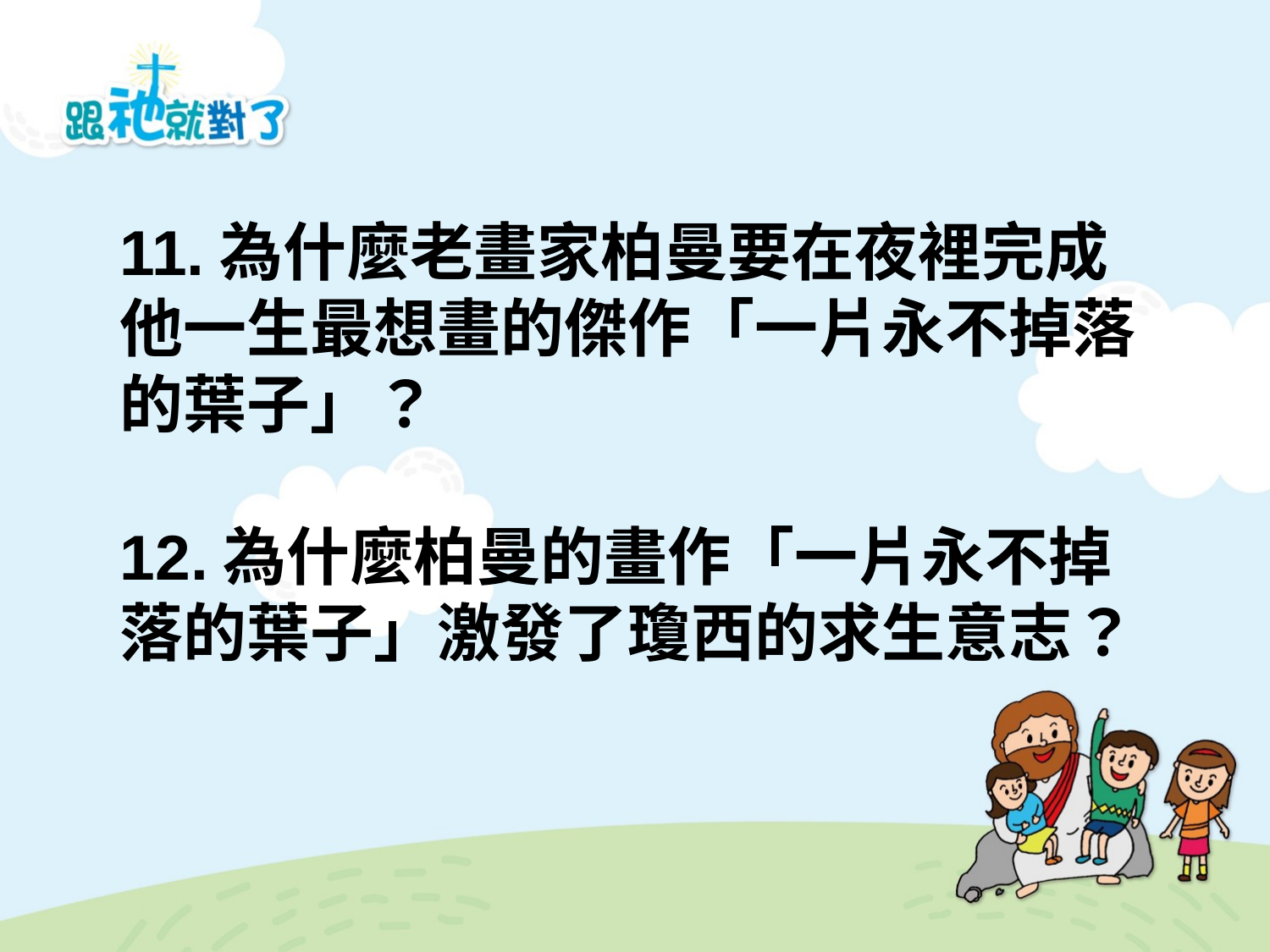

11.為什麼老畫家柏曼要在夜裡完成他一生最想畫的傑作「一片永不掉落的葉子」？

12.為什麼柏曼的畫作「一片永不掉落的葉子」激發了瓊西的求生意志？